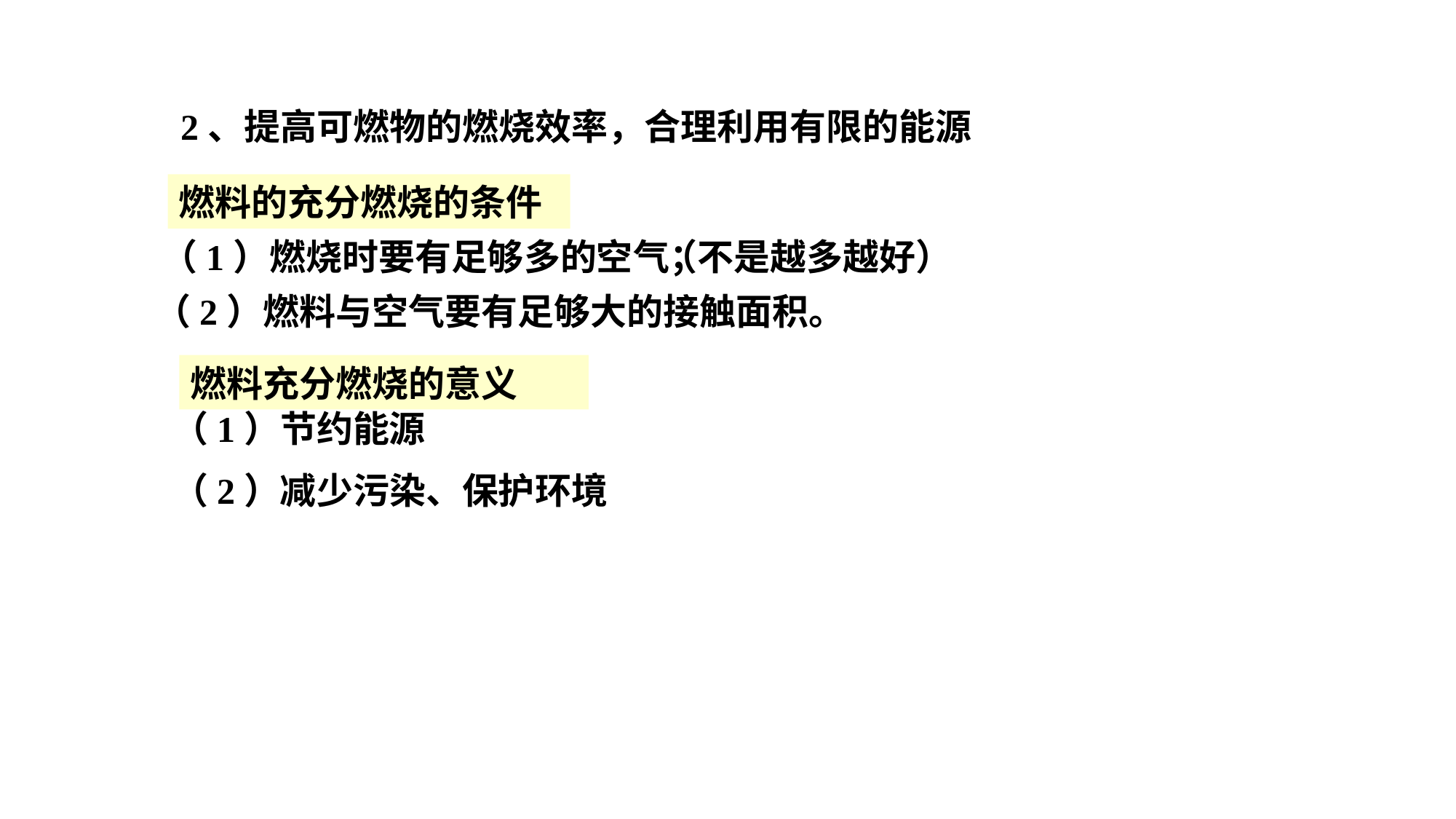

2、提高可燃物的燃烧效率，合理利用有限的能源
燃料的充分燃烧的条件
（1）燃烧时要有足够多的空气；
（不是越多越好）
（2）燃料与空气要有足够大的接触面积。
燃料充分燃烧的意义
（1）节约能源
（2）减少污染、保护环境